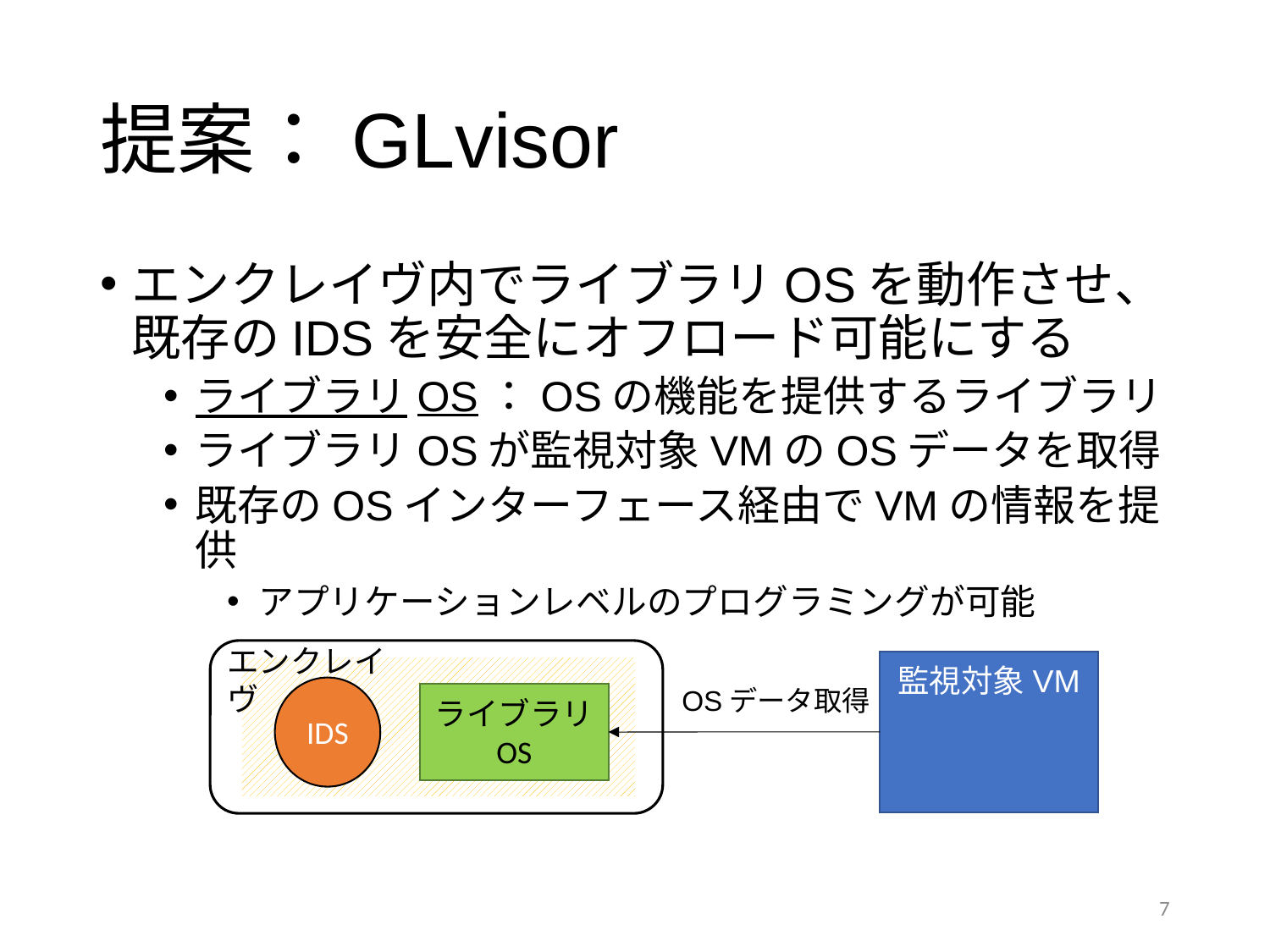

# 提案：GLvisor
エンクレイヴ内でライブラリOSを動作させ、既存のIDSを安全にオフロード可能にする
ライブラリOS：OSの機能を提供するライブラリ
ライブラリOSが監視対象VMのOSデータを取得
既存のOSインターフェース経由でVMの情報を提供
アプリケーションレベルのプログラミングが可能
エンクレイヴ

監視対象VM

OSデータ取得
IDS
ライブラリ
OS
7